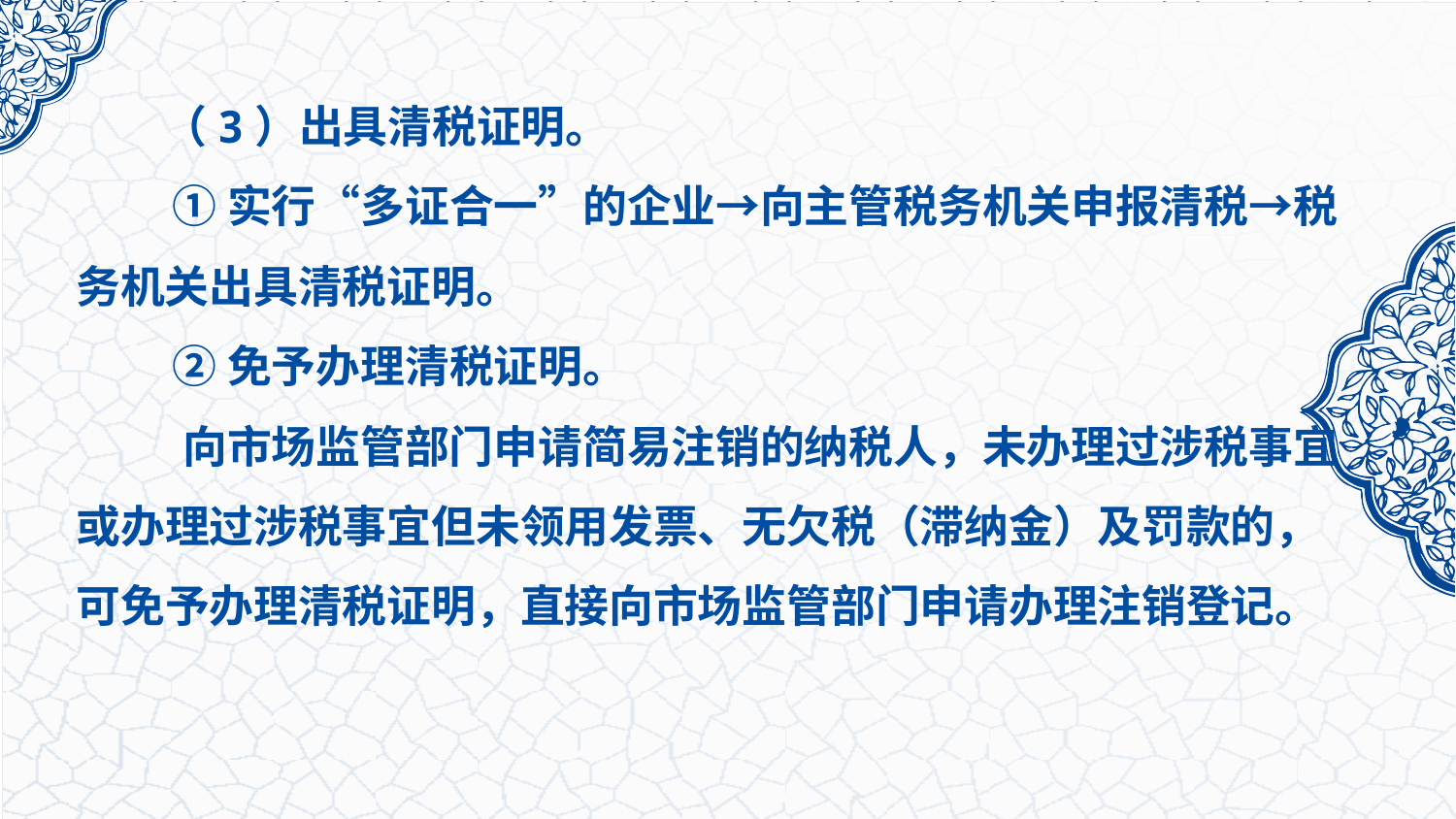

（3）出具清税证明。
 ①实行“多证合一”的企业→向主管税务机关申报清税→税务机关出具清税证明。
 ②免予办理清税证明。
 向市场监管部门申请简易注销的纳税人，未办理过涉税事宜或办理过涉税事宜但未领用发票、无欠税（滞纳金）及罚款的，可免予办理清税证明，直接向市场监管部门申请办理注销登记。